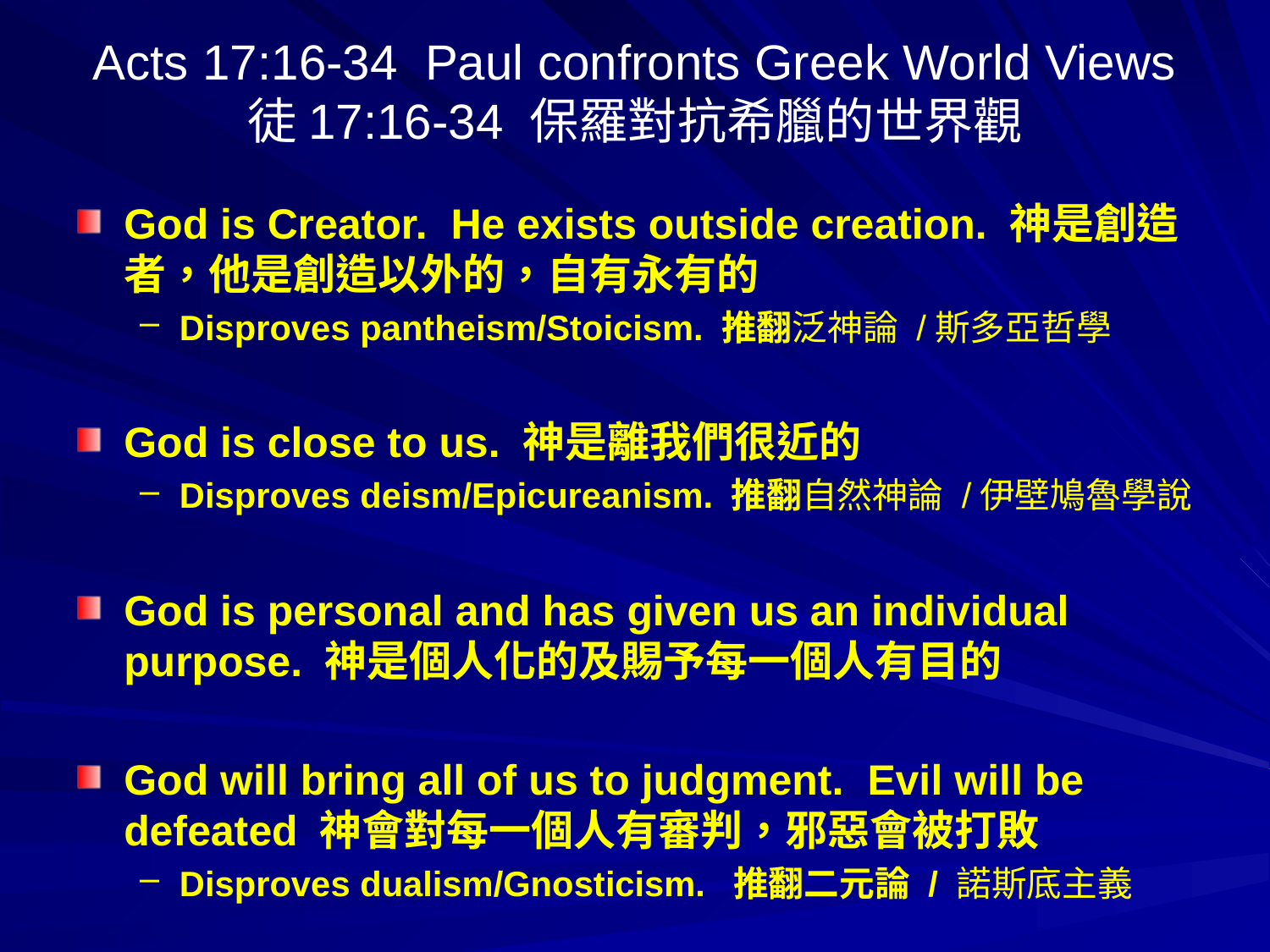

# Acts 17:16-34  Paul confronts Greek World Views 徒17:16-34 保羅對抗希臘的世界觀
God is Creator.  He exists outside creation. 神是創造者，他是創造以外的，自有永有的
Disproves pantheism/Stoicism. 推翻泛神論 /斯多亞哲學

God is close to us. 神是離我們很近的
Disproves deism/Epicureanism. 推翻自然神論 /伊壁鳩魯學說

God is personal and has given us an individual purpose. 神是個人化的及賜予每一個人有目的

God will bring all of us to judgment.  Evil will be defeated 神會對每一個人有審判，邪惡會被打敗
Disproves dualism/Gnosticism.  推翻二元論 / 諾斯底主義